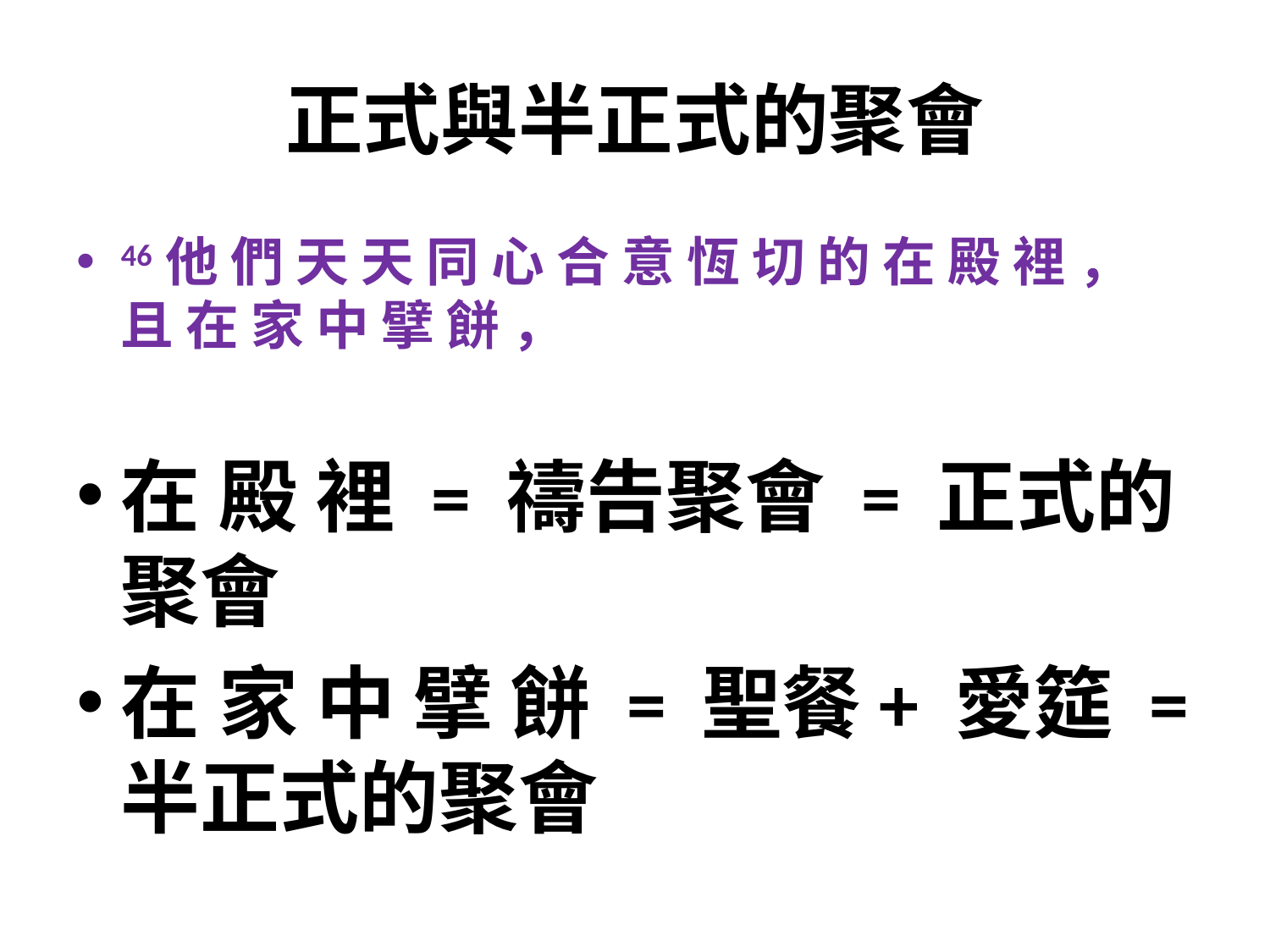

# 正式與半正式的聚會
46 他 們 天 天 同 心 合 意 恆 切 的 在 殿 裡 ， 且 在 家 中 擘 餅 ，

在 殿 裡 = 禱告聚會 = 正式的聚會
在 家 中 擘 餅 = 聖餐+ 愛筵 = 半正式的聚會